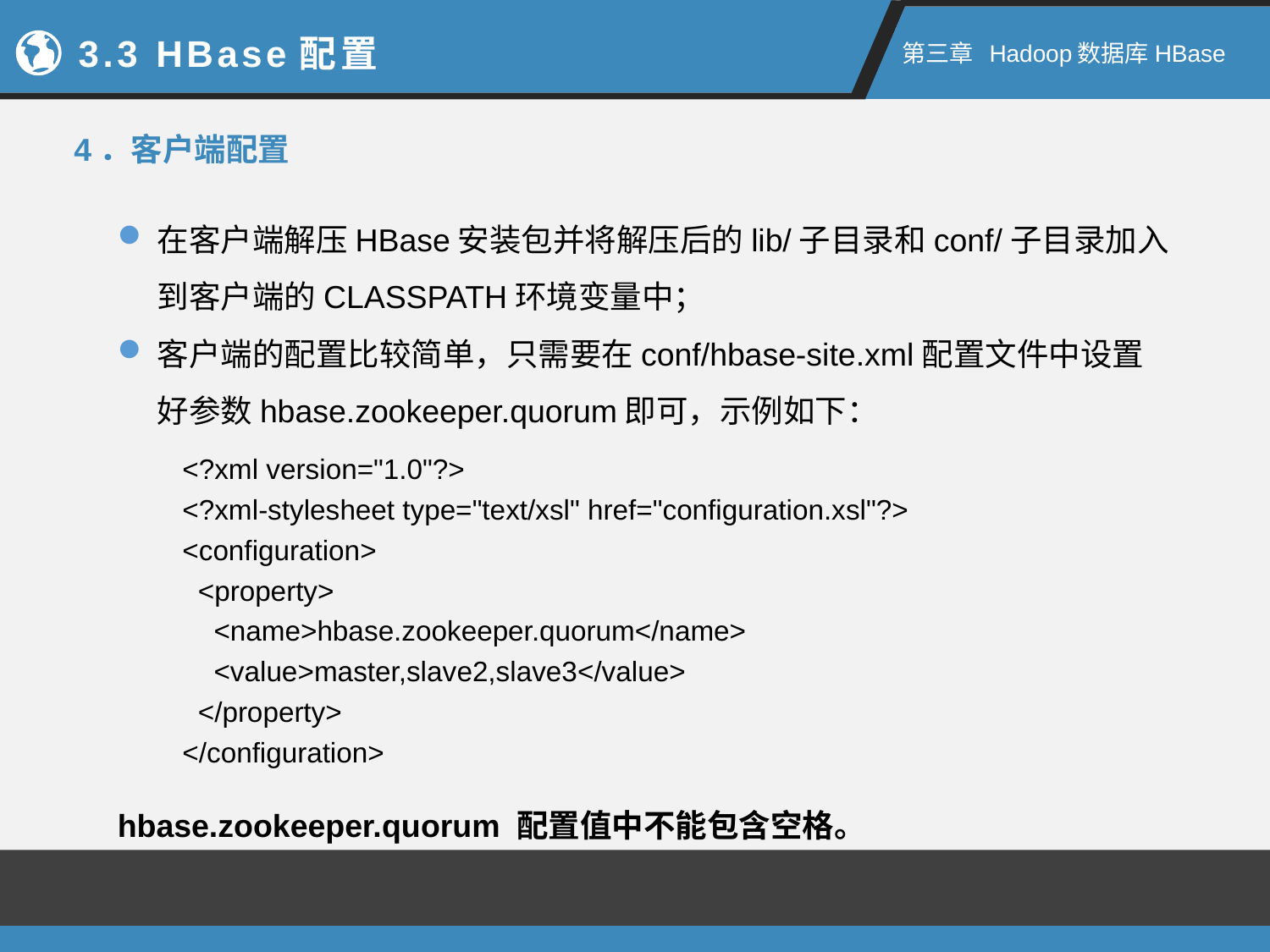

3.3 HBase配置

第三章  Hadoop数据库HBase
4．客户端配置
在客户端解压HBase安装包并将解压后的lib/子目录和conf/子目录加入到客户端的CLASSPATH环境变量中；
客户端的配置比较简单，只需要在conf/hbase-site.xml配置文件中设置好参数hbase.zookeeper.quorum即可，示例如下：
<?xml version="1.0"?>
<?xml-stylesheet type="text/xsl" href="configuration.xsl"?>
<configuration>
  <property>
    <name>hbase.zookeeper.quorum</name>
    <value>master,slave2,slave3</value>
  </property>
</configuration>
hbase.zookeeper.quorum 配置值中不能包含空格。